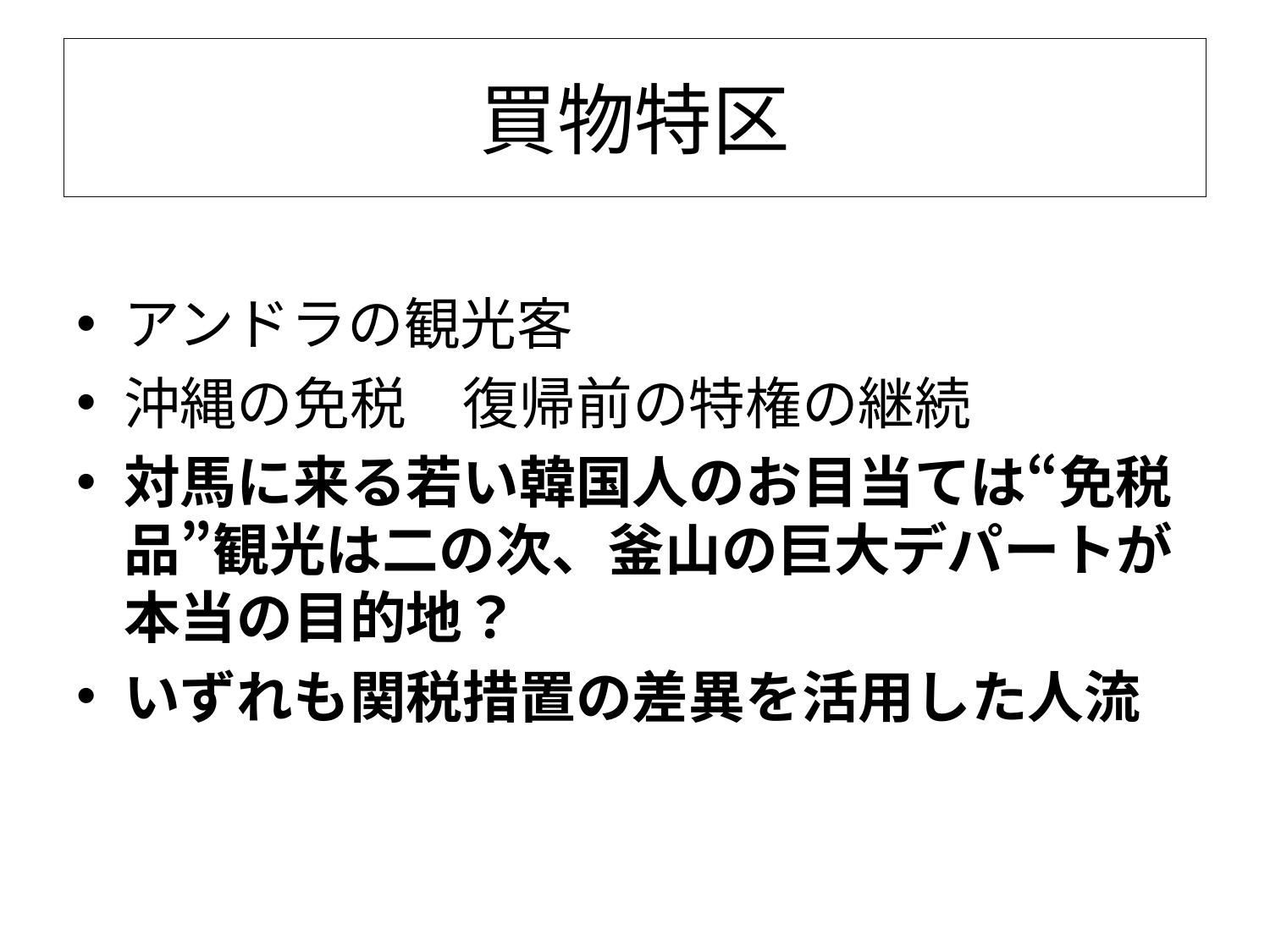

# 買物特区
アンドラの観光客
沖縄の免税　復帰前の特権の継続
対馬に来る若い韓国人のお目当ては“免税品”観光は二の次、釜山の巨大デパートが本当の目的地？
いずれも関税措置の差異を活用した人流